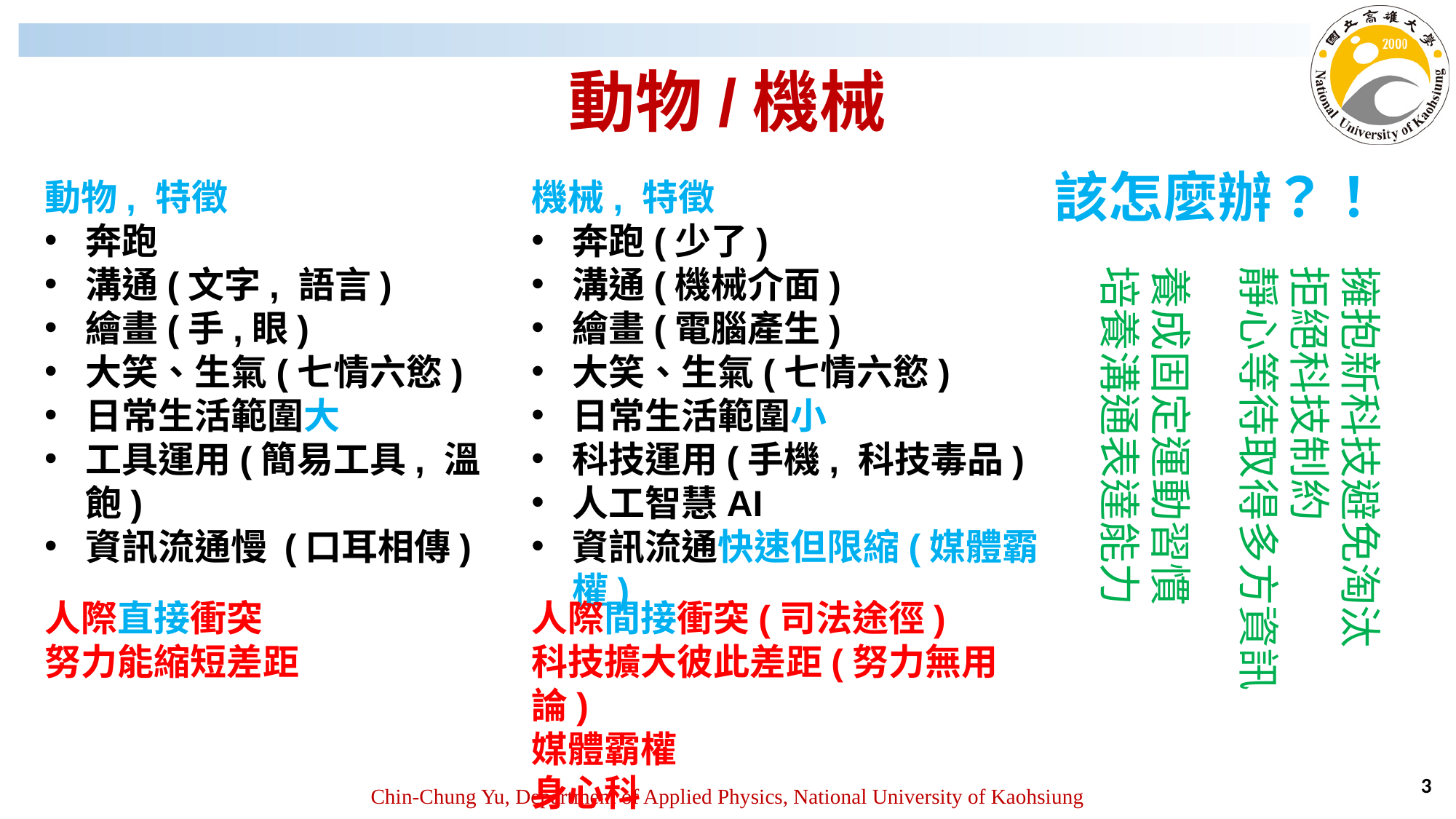

動物/機械
該怎麼辦？！
動物, 特徵
奔跑
溝通(文字, 語言)
繪畫(手,眼)
大笑、生氣(七情六慾)
日常生活範圍大
工具運用(簡易工具, 溫飽)
資訊流通慢 (口耳相傳)

機械, 特徵
奔跑(少了)
溝通(機械介面)
繪畫(電腦產生)
大笑、生氣(七情六慾)
日常生活範圍小
科技運用(手機, 科技毒品)
人工智慧AI
資訊流通快速但限縮(媒體霸權)
養成固定運動習慣
培養溝通表達能力
擁抱新科技避免淘汰
拒絕科技制約
靜心等待取得多方資訊
人際直接衝突
努力能縮短差距
人際間接衝突(司法途徑)
科技擴大彼此差距(努力無用論)
媒體霸權
身心科
3
Chin-Chung Yu, Department of Applied Physics, National University of Kaohsiung